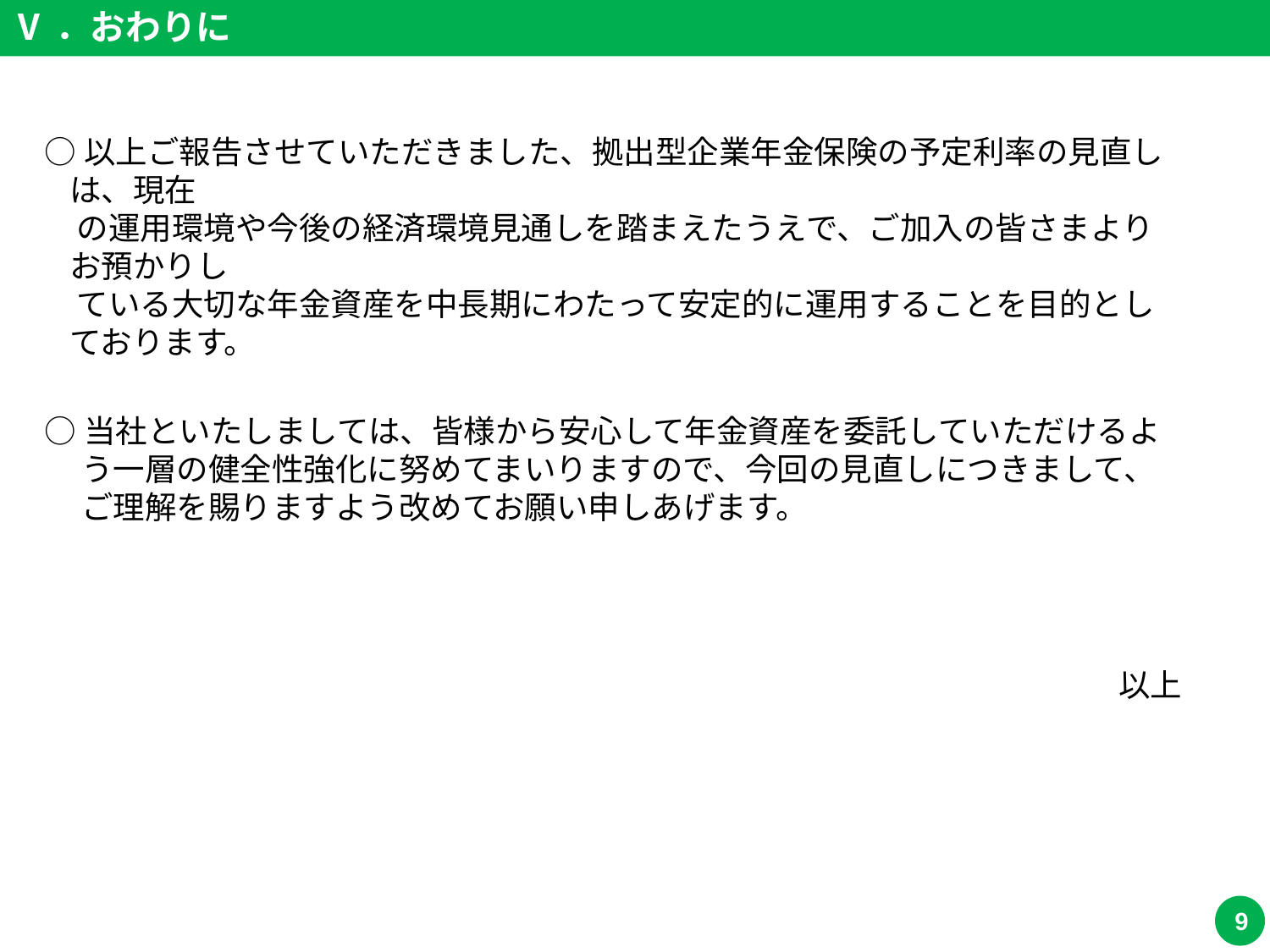

# Ⅴ．おわりに

○以上ご報告させていただきました、拠出型企業年金保険の予定利率の見直しは、現在
 の運用環境や今後の経済環境見通しを踏まえたうえで、ご加入の皆さまよりお預かりし
 ている大切な年金資産を中長期にわたって安定的に運用することを目的としております。

○当社といたしましては、皆様から安心して年金資産を委託していただけるよう一層の健全性強化に努めてまいりますので、今回の見直しにつきまして、ご理解を賜りますよう改めてお願い申しあげます。

以上
9